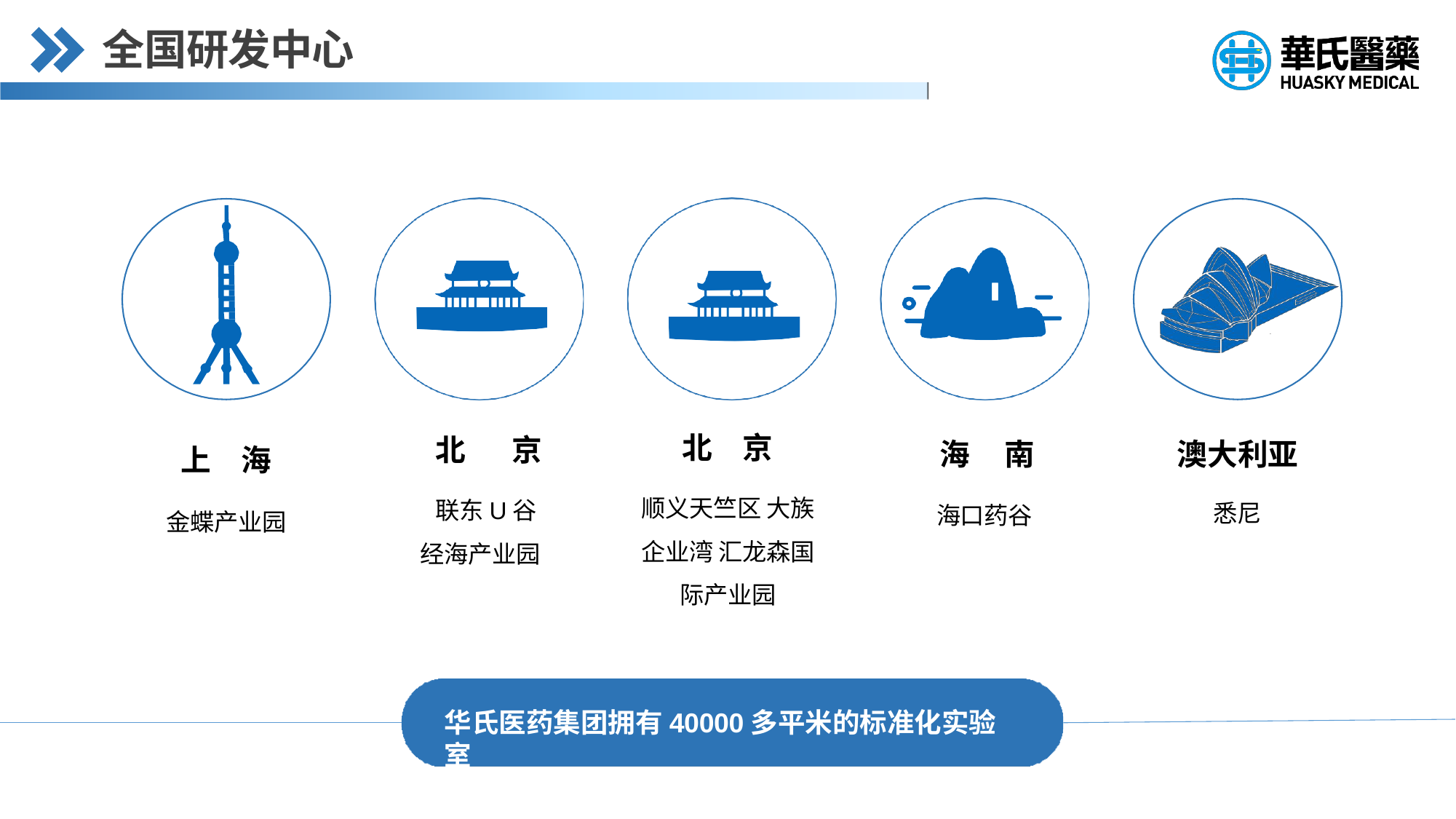

# 全国研发中心

北	京
顺义天竺区 大族企业湾 汇龙森国际产业园
北	京
联东U谷 经海产业园
海	南

海口药谷
澳大利亚
上	海

金蝶产业园
悉尼

华氏医药集团拥有40000多平米的标准化实验室